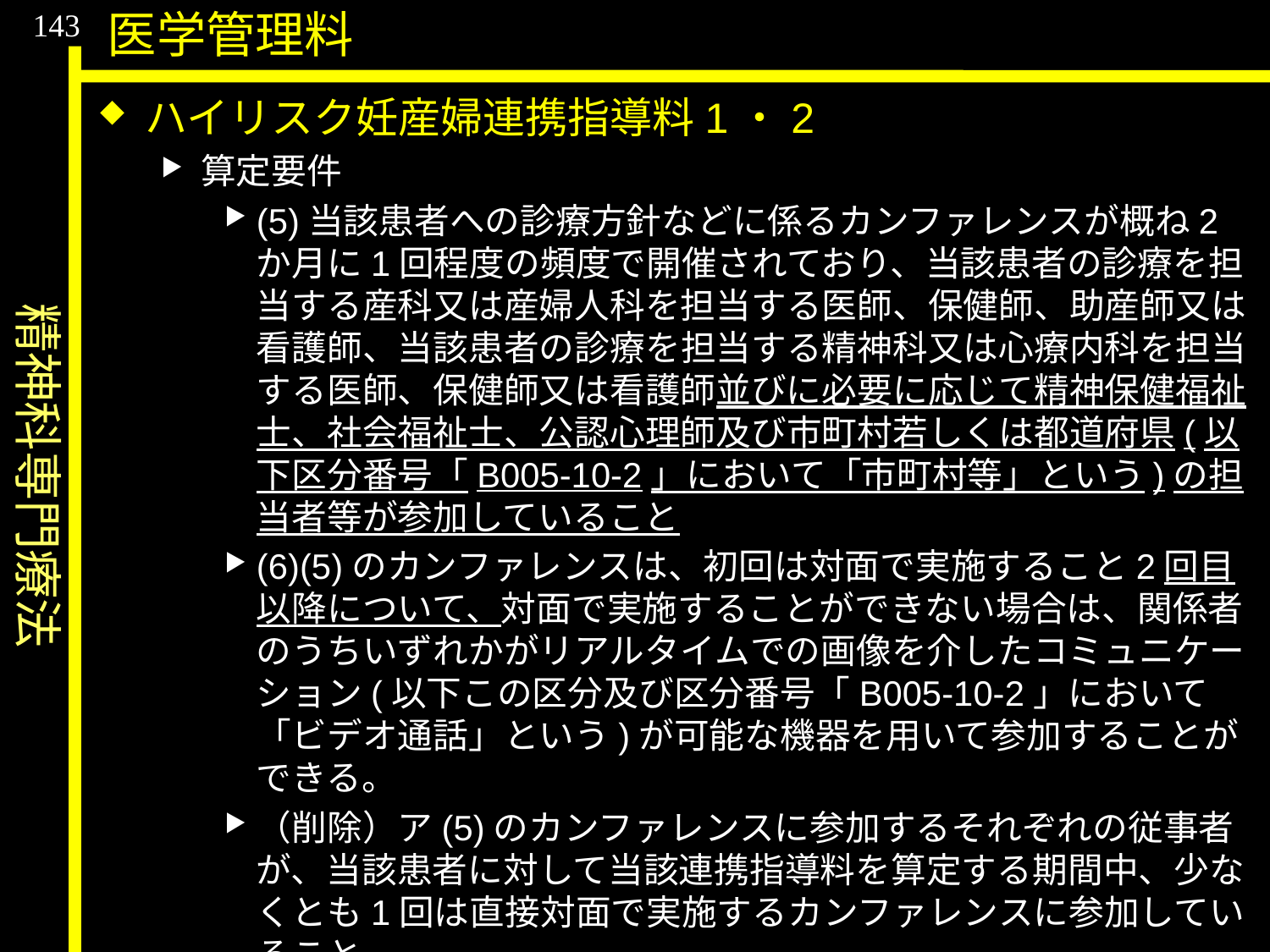

精神科専門療法
143
医学管理料

ハイリスク妊産婦連携指導料1・2
算定要件
(5)当該患者への診療方針などに係るカンファレンスが概ね2か月に1回程度の頻度で開催されており、当該患者の診療を担当する産科又は産婦人科を担当する医師、保健師、助産師又は看護師、当該患者の診療を担当する精神科又は心療内科を担当する医師、保健師又は看護師並びに必要に応じて精神保健福祉士、社会福祉士、公認心理師及び市町村若しくは都道府県(以下区分番号「B005-10-2」において「市町村等」という)の担当者等が参加していること
(6)(5)のカンファレンスは、初回は対面で実施すること2回目以降について、対面で実施することができない場合は、関係者のうちいずれかがリアルタイムでの画像を介したコミュニケーション(以下この区分及び区分番号「B005-10-2」において「ビデオ通話」という)が可能な機器を用いて参加することができる。
（削除）ア(5)のカンファレンスに参加するそれぞれの従事者が、当該患者に対して当該連携指導料を算定する期間中、少なくとも1回は直接対面で実施するカンファレンスに参加していること
（新）(7)(5)のカンファレンスを実施した場合は、その都度、市町村等にその結果を文書により情報提供を行うこと